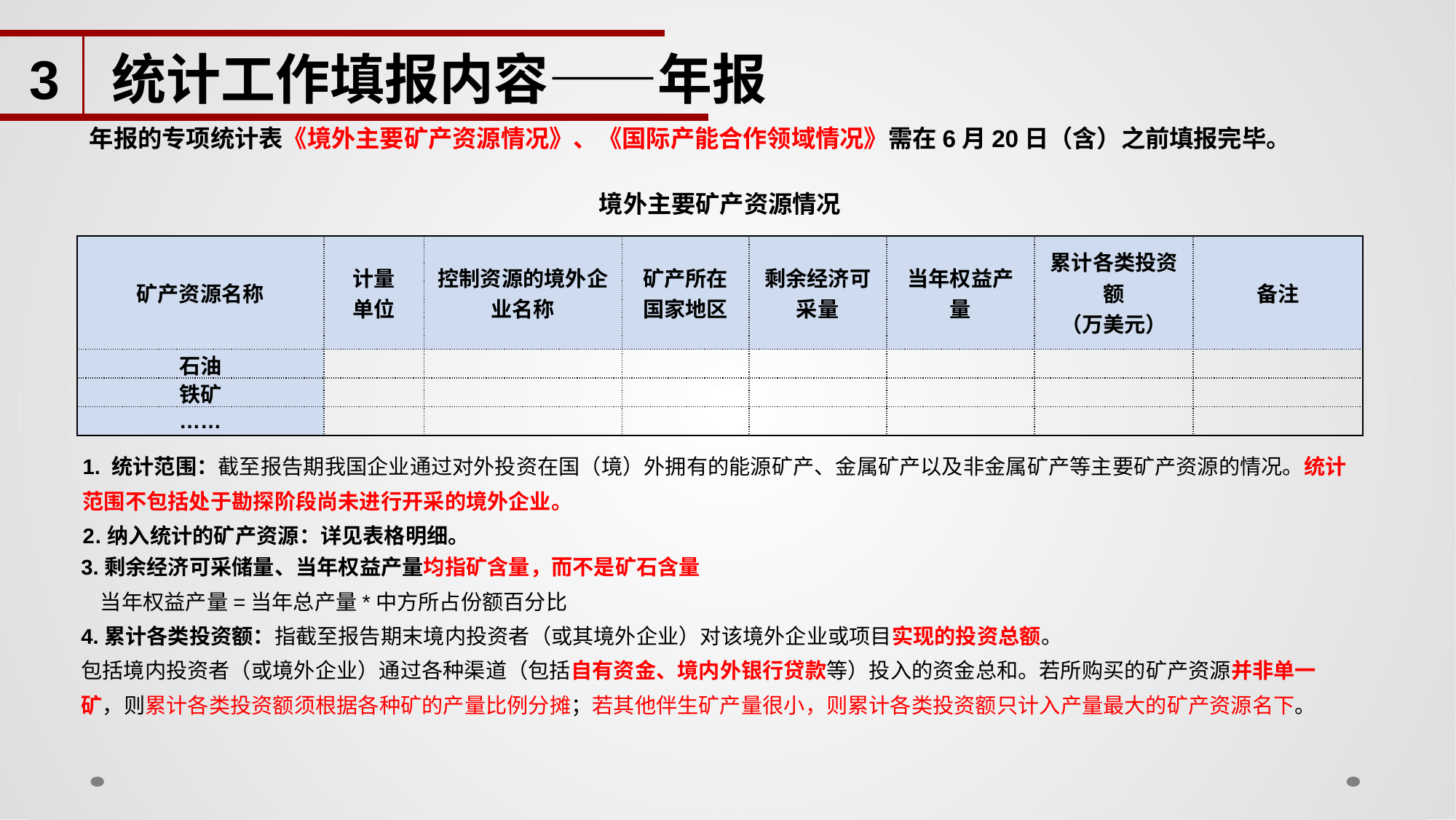

3
统计工作填报内容——年报
年报的专项统计表《境外主要矿产资源情况》、《国际产能合作领域情况》需在6月20日（含）之前填报完毕。
| 境外主要矿产资源情况 |  |  |  |  |  |  |  |
| --- | --- | --- | --- | --- | --- | --- | --- |
| 矿产资源名称 | 计量 单位 | 控制资源的境外企业名称 | 矿产所在国家地区 | 剩余经济可采量 | 当年权益产量 | 累计各类投资额 （万美元） | 备注 |
| 石油 |  |  |  |  |  |  |  |
| 铁矿 |  |  |  |  |  |  |  |
| …… |  |  |  |  |  |  |  |
1. 统计范围：截至报告期我国企业通过对外投资在国（境）外拥有的能源矿产、金属矿产以及非金属矿产等主要矿产资源的情况。统计范围不包括处于勘探阶段尚未进行开采的境外企业。
纳入统计的矿产资源：详见表格明细。
3.剩余经济可采储量、当年权益产量均指矿含量，而不是矿石含量
   当年权益产量=当年总产量*中方所占份额百分比
4.累计各类投资额：指截至报告期末境内投资者（或其境外企业）对该境外企业或项目实现的投资总额。
包括境内投资者（或境外企业）通过各种渠道（包括自有资金、境内外银行贷款等）投入的资金总和。若所购买的矿产资源并非单一矿，则累计各类投资额须根据各种矿的产量比例分摊；若其他伴生矿产量很小，则累计各类投资额只计入产量最大的矿产资源名下。